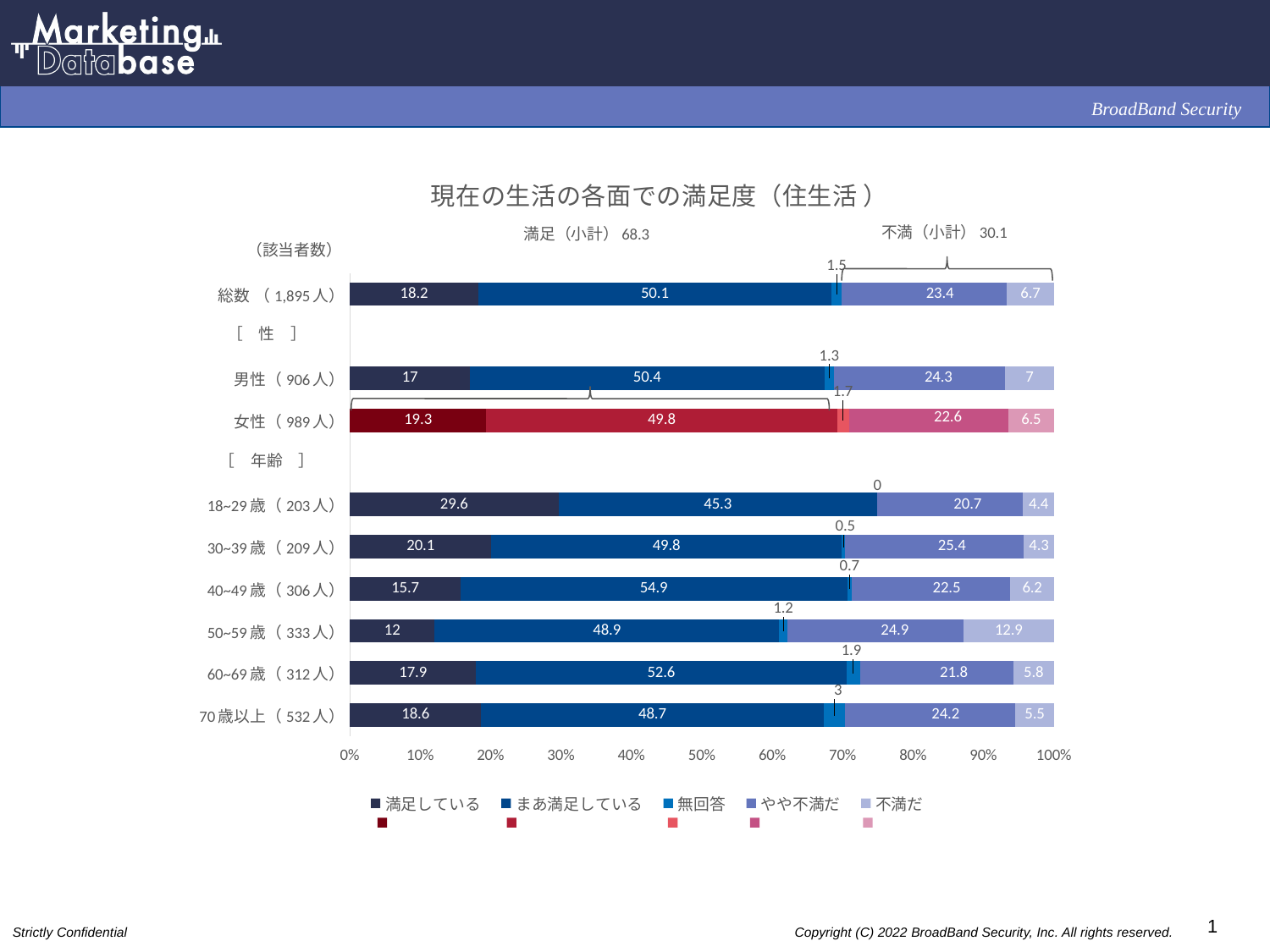

### Chart: 現在の生活の各面での満足度（住生活 ）

| Category | 満足している | まあ満足している | 無回答 | やや不満だ | 不満だ |
|---|---|---|---|---|---|
| 総数 （1,895人） | 18.2 | 50.1 | 1.5 | 23.4 | 6.7 |
|  | None | None | None | None | None |
| 男性（906人） | 17.0 | 50.4 | 1.3 | 24.3 | 7.0 |
| 女性（989人） | 19.3 | 49.8 | 1.7 | 22.6 | 6.5 |
|  | None | None | None | None | None |
| 18~29歳（203人） | 29.6 | 45.3 | 0.0 | 20.7 | 4.4 |
| 30~39歳（209人） | 20.1 | 49.8 | 0.5 | 25.4 | 4.3 |
| 40~49歳（306人） | 15.7 | 54.9 | 0.7 | 22.5 | 6.2 |
| 50~59歳（333人） | 12.0 | 48.9 | 1.2 | 24.9 | 12.9 |
| 60~69歳（312人） | 17.9 | 52.6 | 1.9 | 21.8 | 5.8 |
| 70歳以上（532人） | 18.6 | 48.7 | 3.0 | 24.2 | 5.5 |